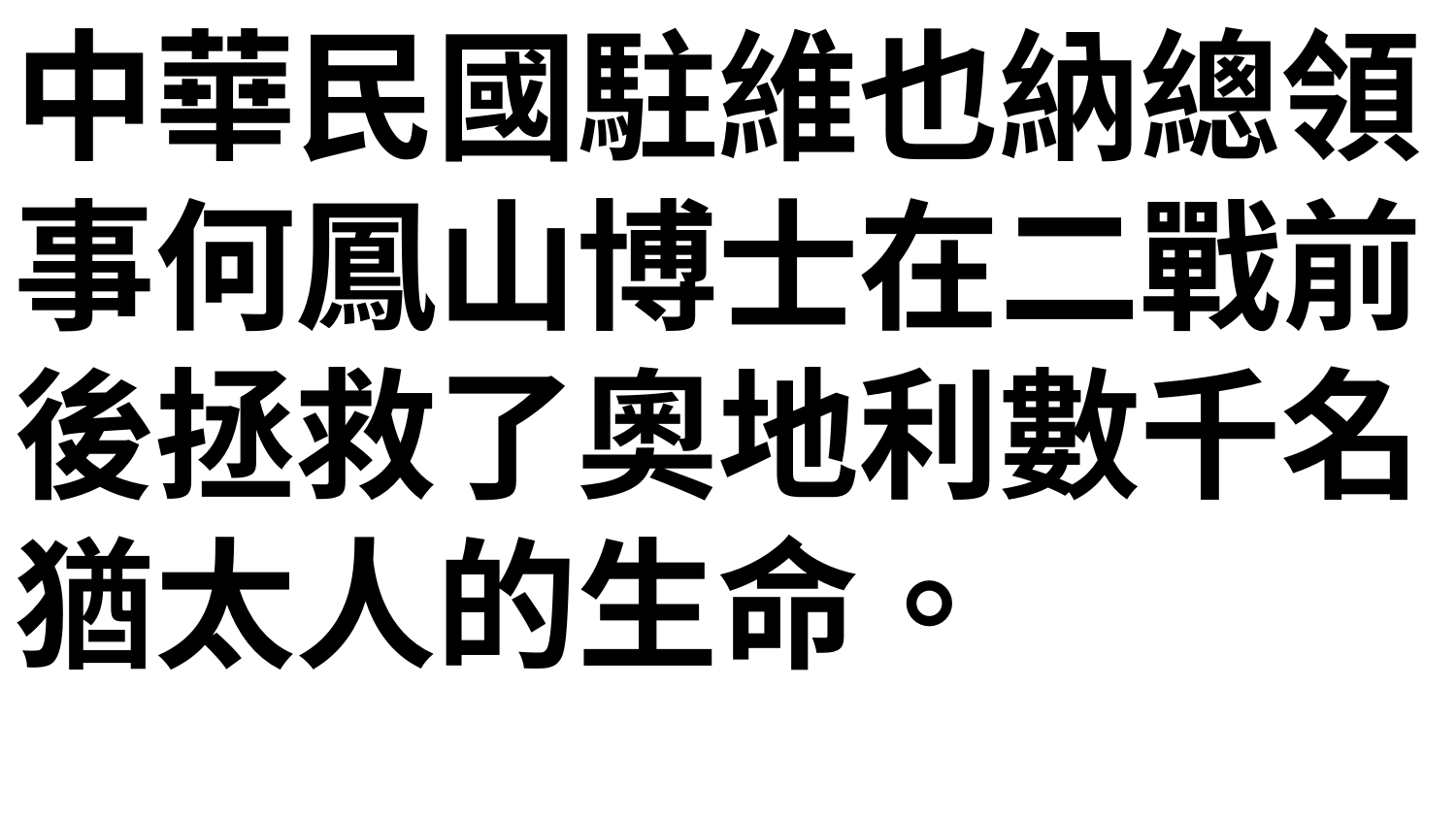

中華民國駐維也納總領事何鳳山博士在二戰前後拯救了奧地利數千名猶太人的生命。